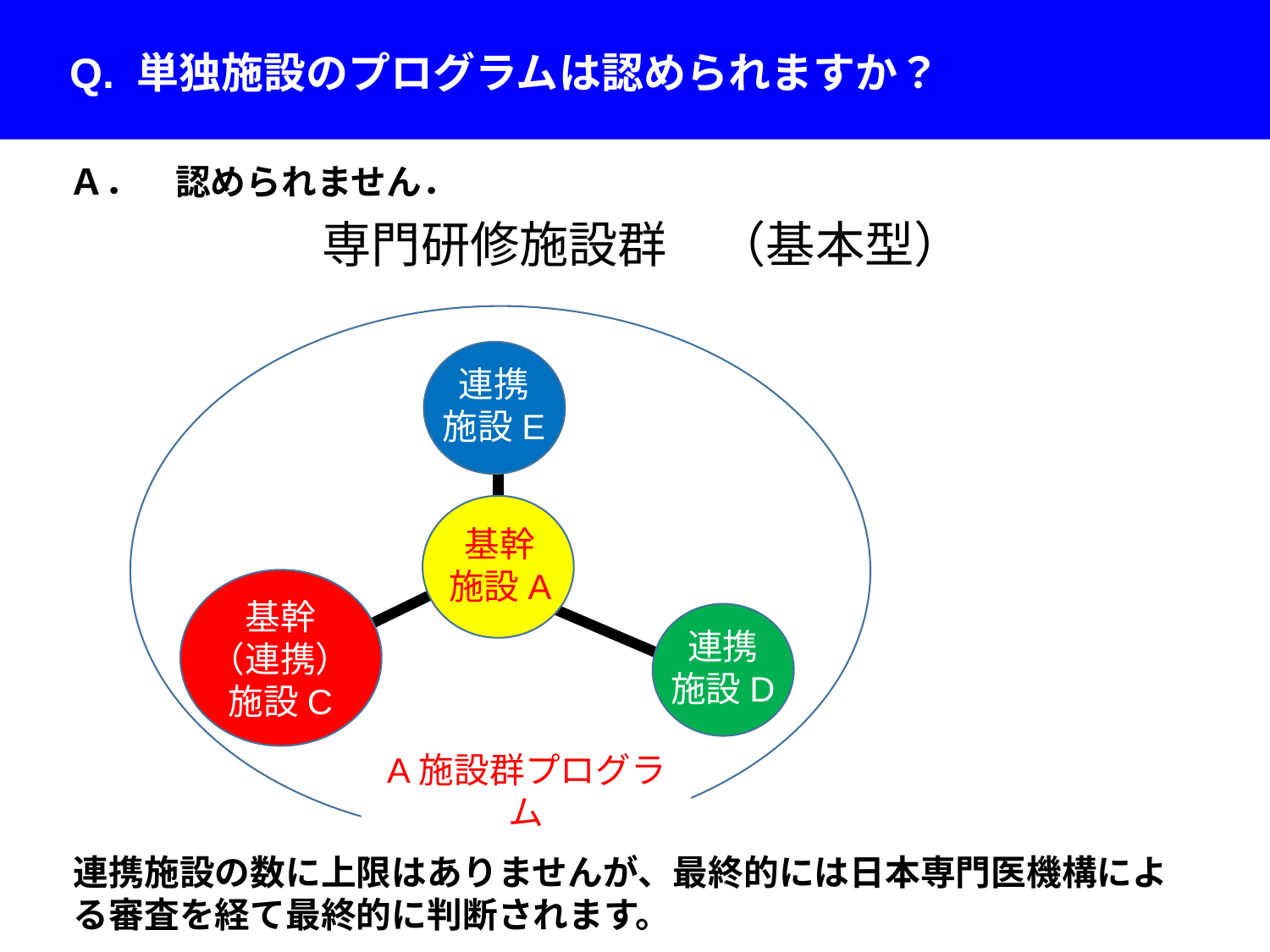

Q. 単独施設のプログラムは認められますか？
Ａ．　認められません．
専門研修施設群　（基本型）

連携
施設E

基幹
施設A

基幹
（連携）
施設C

連携
施設D
A施設群プログラム
連携施設の数に上限はありませんが、最終的には日本専門医機構による審査を経て最終的に判断されます。